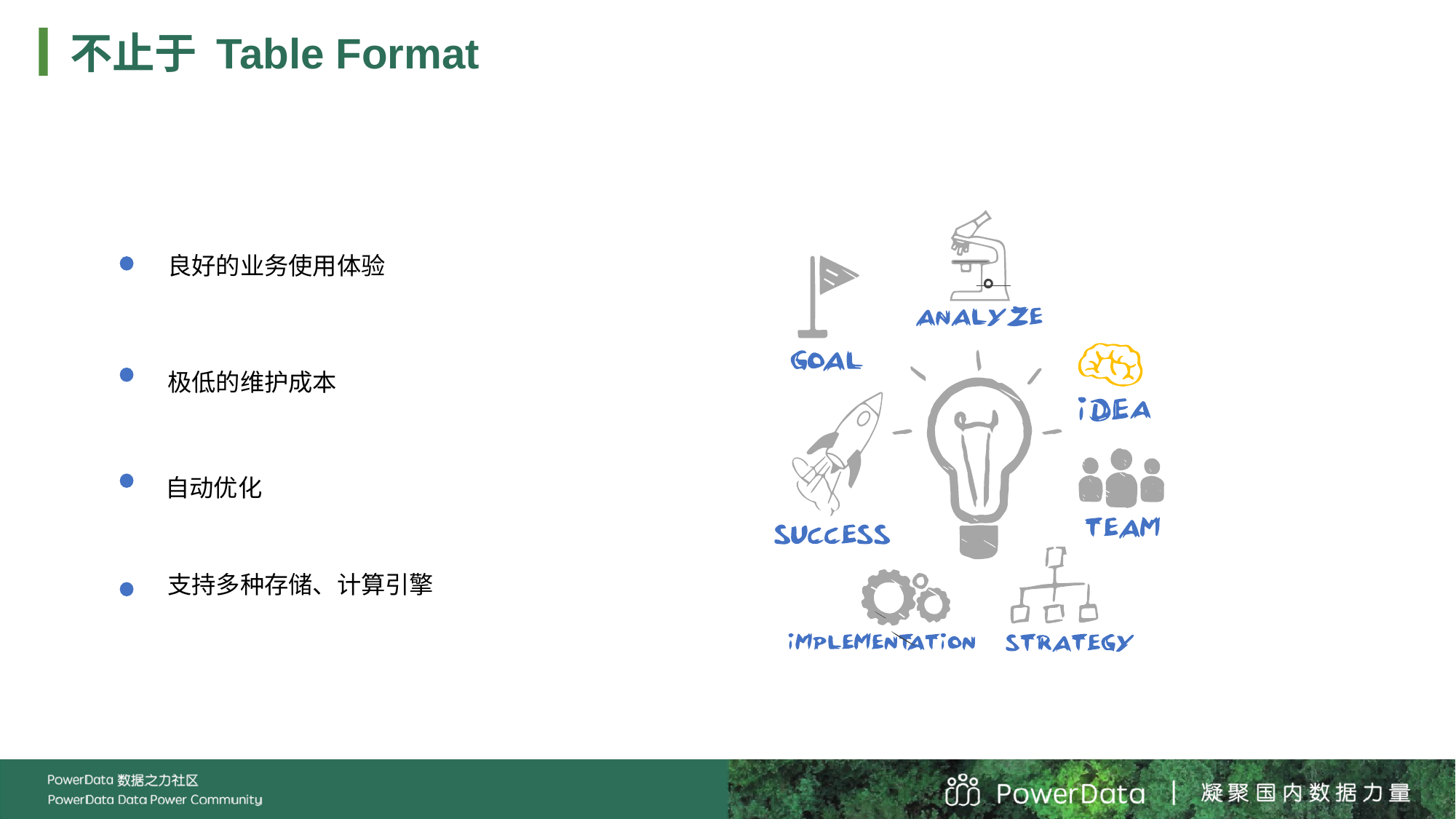

不止于 Table Format

良好的业务使用体验

极低的维护成本

自动优化

支持多种存储、计算引擎